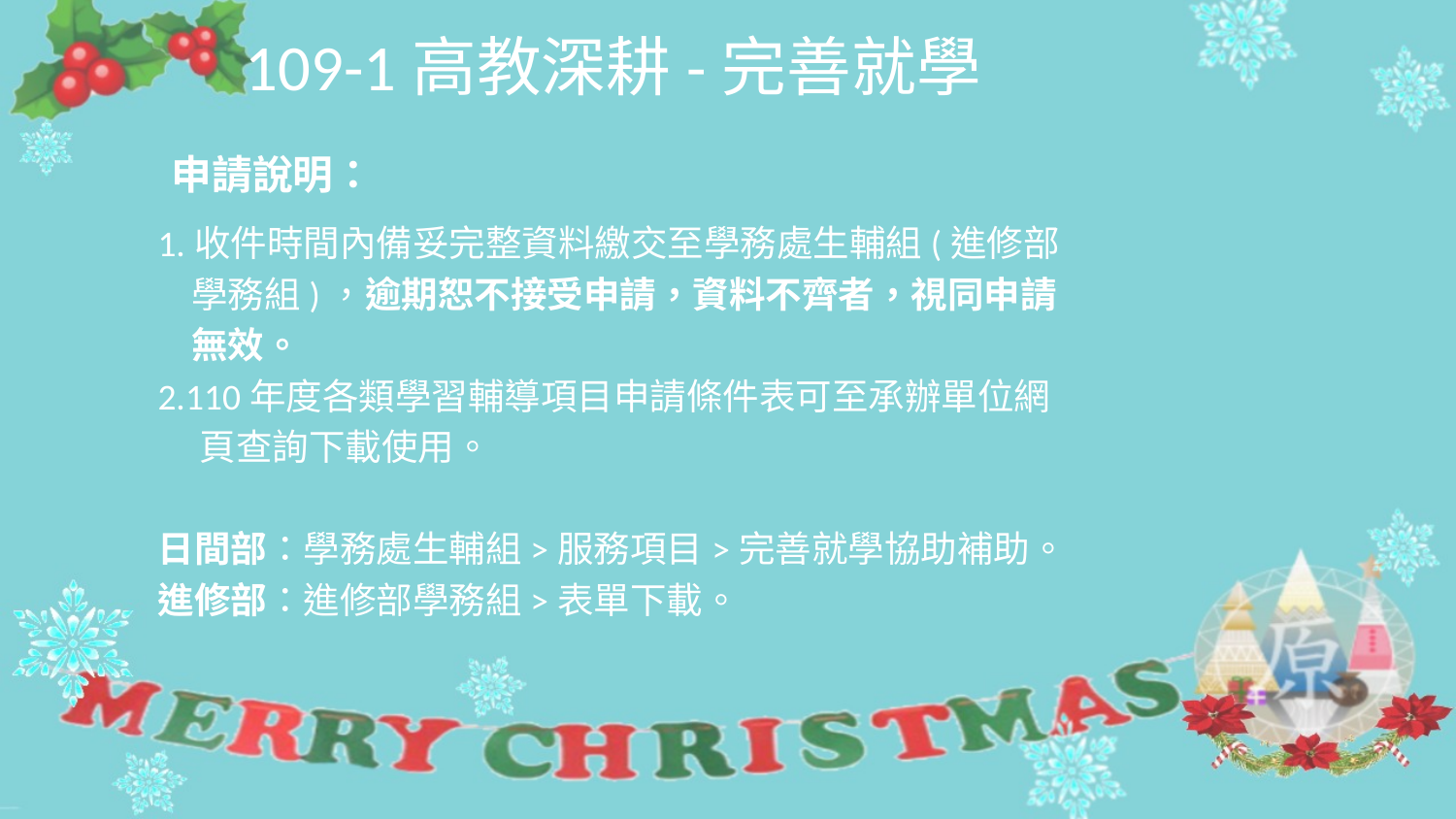

# 109-1高教深耕-完善就學
​申請說明：
1.收件時間內備妥完整資料繳交至學務處生輔組(進修部
   學務組)，逾期恕不接受申請，資料不齊者，視同申請
   無效。
2.110年度各類學習輔導項目申請條件表可至承辦單位網
    頁查詢下載使用。

日間部：學務處生輔組>服務項目>完善就學協助補助。
進修部：進修部學務組>表單下載。